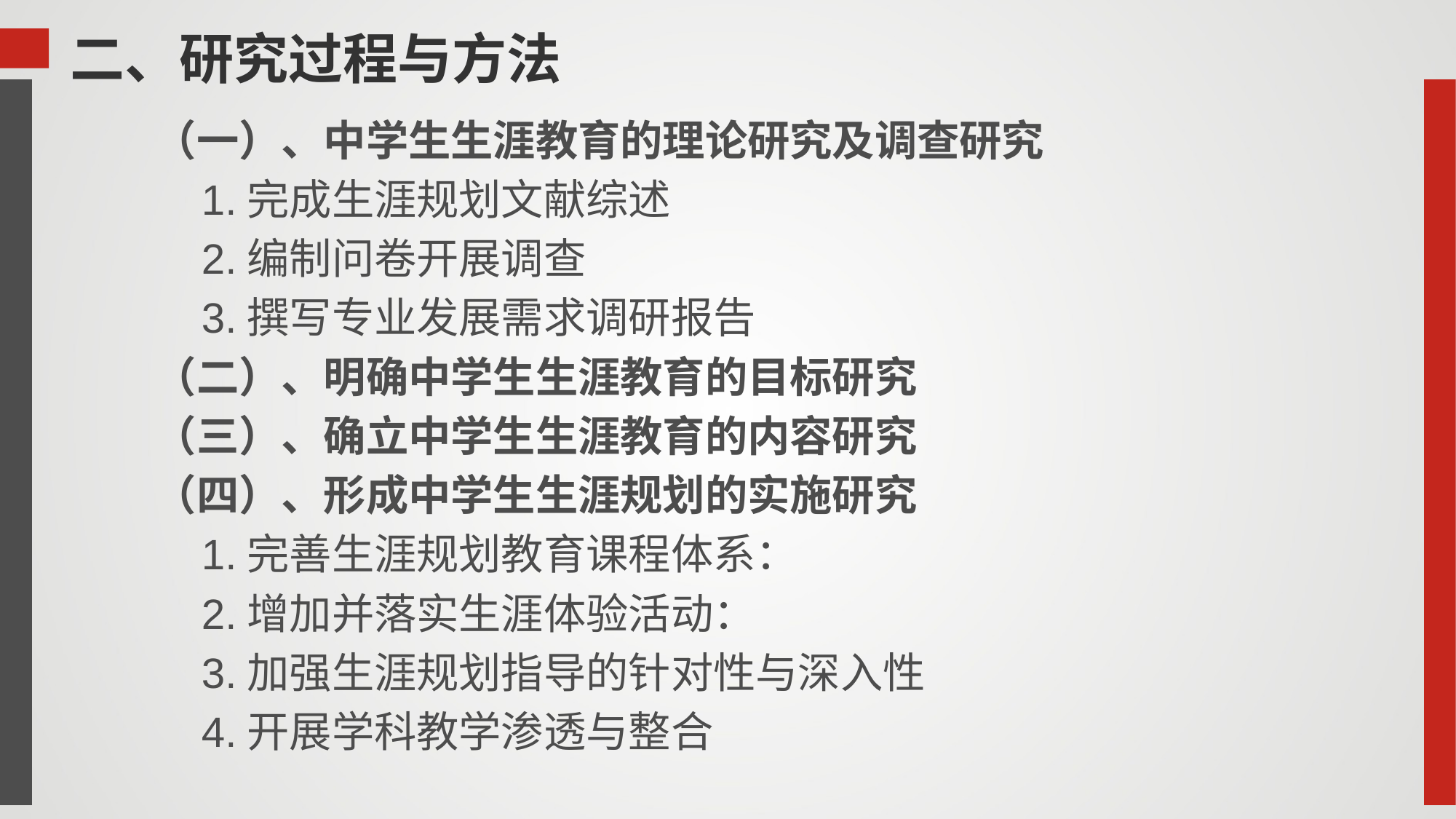

二、研究过程与方法

（一）、中学生生涯教育的理论研究及调查研究
    1.完成生涯规划文献综述
    2.编制问卷开展调查
    3.撰写专业发展需求调研报告
（二）、明确中学生生涯教育的目标研究
（三）、确立中学生生涯教育的内容研究
（四）、形成中学生生涯规划的实施研究
    1.完善生涯规划教育课程体系：
    2.增加并落实生涯体验活动：
    3.加强生涯规划指导的针对性与深入性
    4.开展学科教学渗透与整合